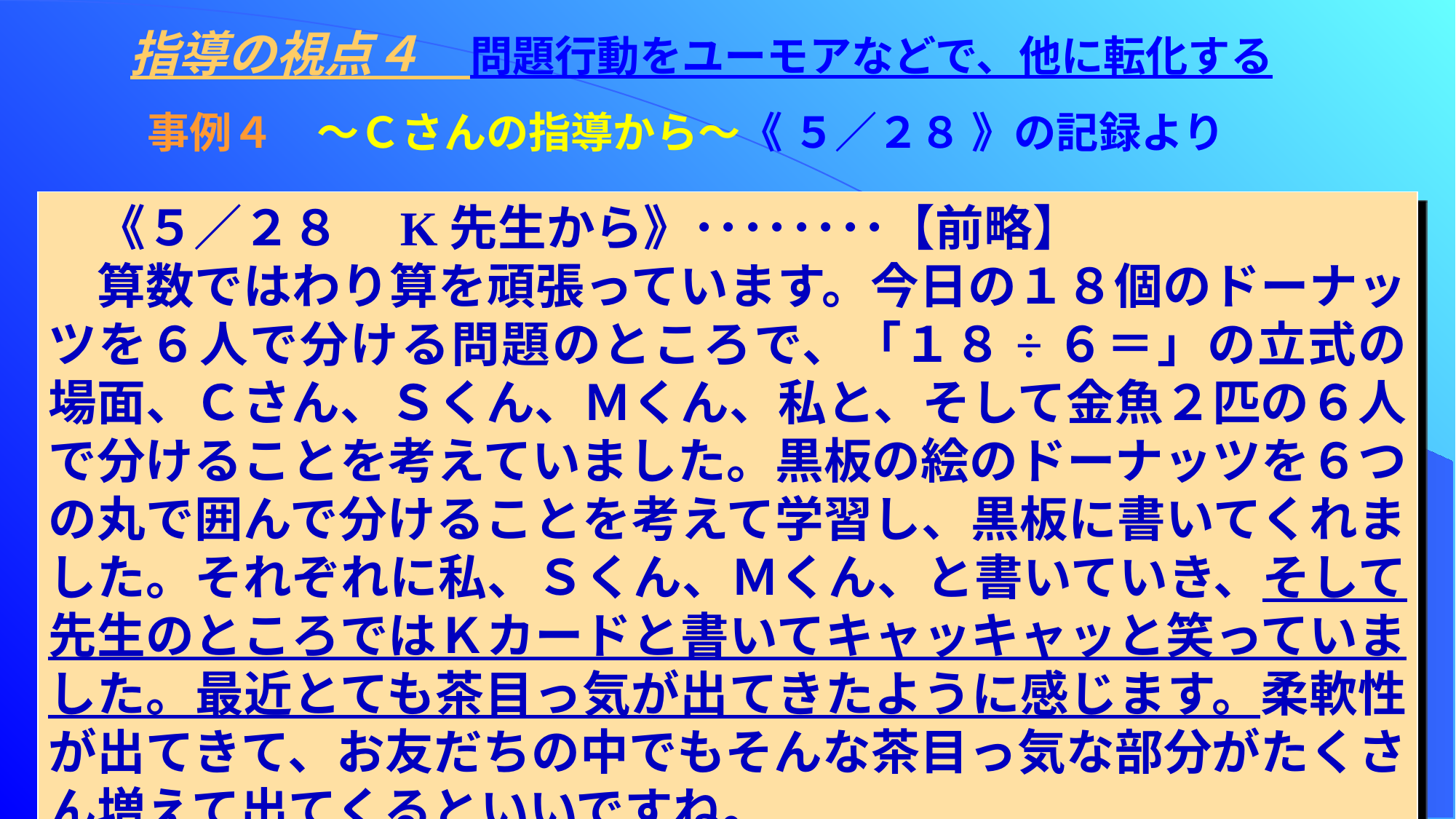

指導の視点４　問題行動をユーモアなどで、他に転化する
事例４　～Ｃさんの指導から～《 ５／２８ 》の記録より
　《５／２８　K先生から》････････【前略】
　算数ではわり算を頑張っています。今日の１８個のドーナッツを６人で分ける問題のところで、「１８÷６＝」の立式の場面、Ｃさん、Ｓくん、Ｍくん、私と、そして金魚２匹の６人で分けることを考えていました。黒板の絵のドーナッツを６つの丸で囲んで分けることを考えて学習し、黒板に書いてくれました。それぞれに私、Ｓくん、Ｍくん、と書いていき、そして先生のところではＫカードと書いてキャッキャッと笑っていました。最近とても茶目っ気が出てきたように感じます。柔軟性が出てきて、お友だちの中でもそんな茶目っ気な部分がたくさん増えて出てくるといいですね。